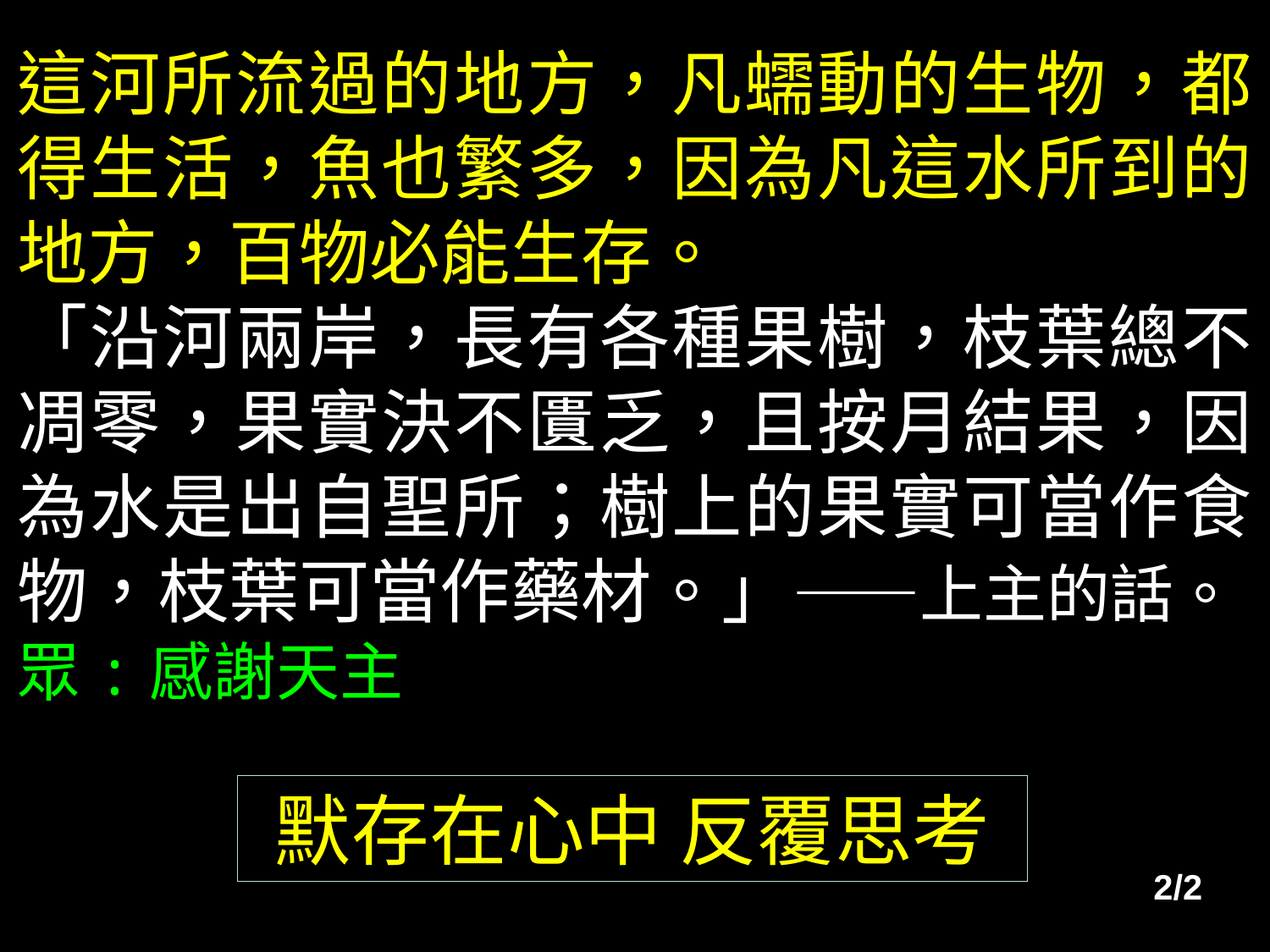

這河所流過的地方，凡蠕動的生物，都得生活，魚也繁多，因為凡這水所到的地方，百物必能生存。
「沿河兩岸，長有各種果樹，枝葉總不凋零，果實決不匱乏，且按月結果，因為水是出自聖所；樹上的果實可當作食物，枝葉可當作藥材。」——上主的話。
眾:感謝天主

默存在心中 反覆思考
2/2